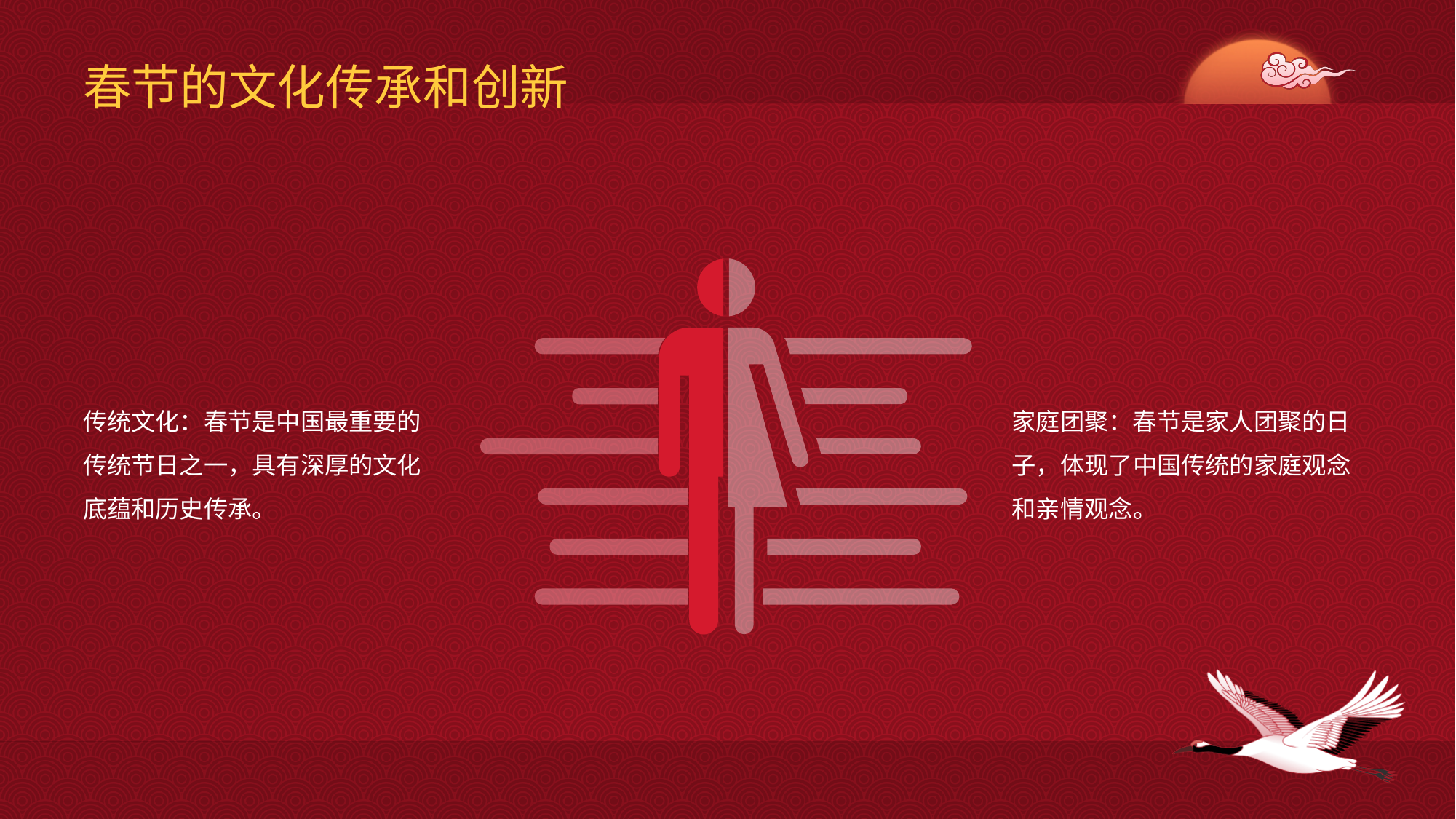

# 春节的文化传承和创新

传统文化：春节是中国最重要的传统节日之一，具有深厚的文化底蕴和历史传承。
家庭团聚：春节是家人团聚的日子，体现了中国传统的家庭观念和亲情观念。